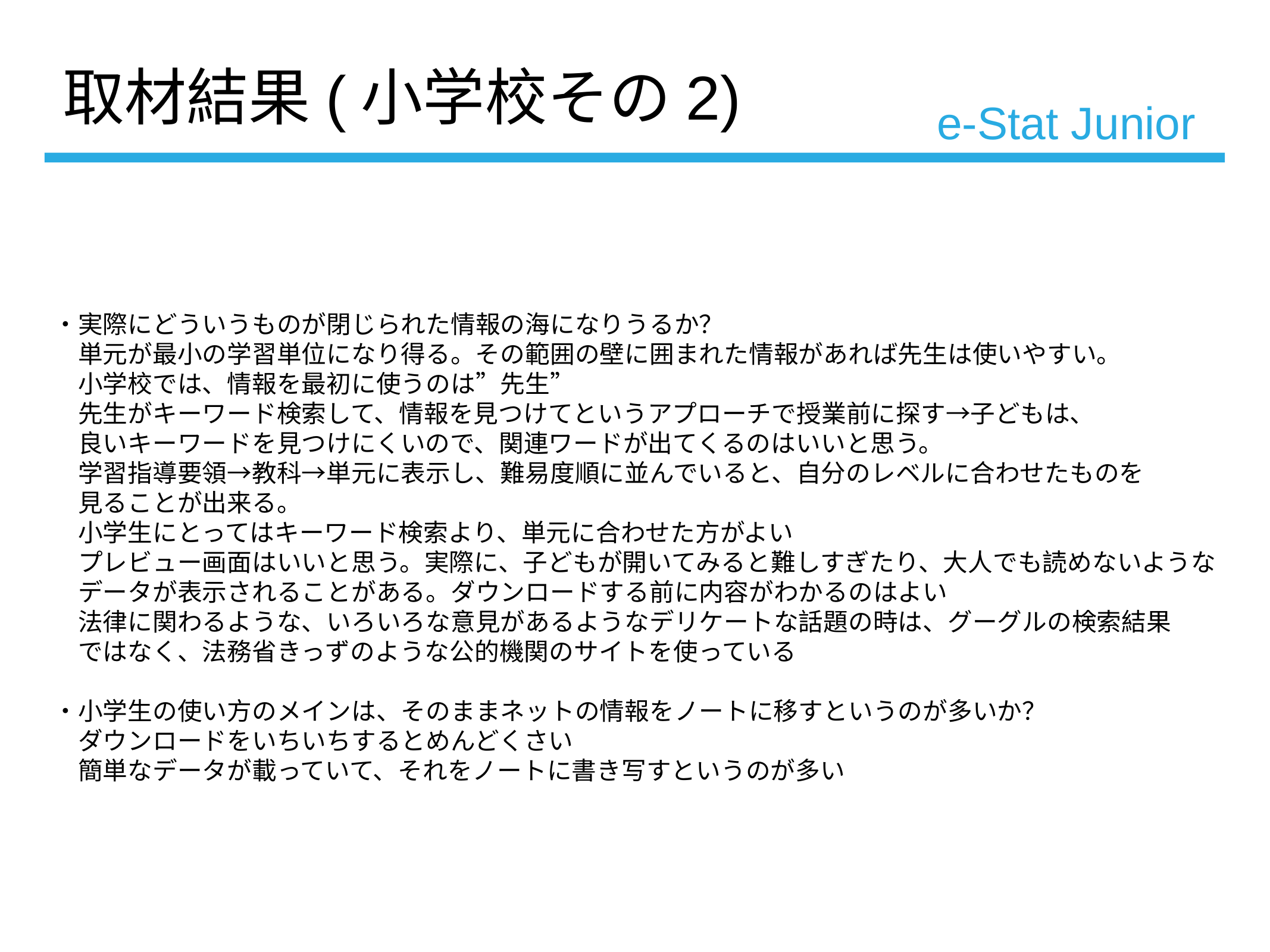

取材結果(小学校その2)
# e-Stat Junior

・実際にどういうものが閉じられた情報の海になりうるか？
　単元が最小の学習単位になり得る。その範囲の壁に囲まれた情報があれば先生は使いやすい。
　小学校では、情報を最初に使うのは”先生”
　先生がキーワード検索して、情報を見つけてというアプローチで授業前に探す→子どもは、
　良いキーワードを見つけにくいので、関連ワードが出てくるのはいいと思う。
　学習指導要領→教科→単元に表示し、難易度順に並んでいると、自分のレベルに合わせたものを
　見ることが出来る。
　小学生にとってはキーワード検索より、単元に合わせた方がよい
　プレビュー画面はいいと思う。実際に、子どもが開いてみると難しすぎたり、大人でも読めないような
　データが表示されることがある。ダウンロードする前に内容がわかるのはよい
　法律に関わるような、いろいろな意見があるようなデリケートな話題の時は、グーグルの検索結果
　ではなく、法務省きっずのような公的機関のサイトを使っている

・小学生の使い方のメインは、そのままネットの情報をノートに移すというのが多いか？
　ダウンロードをいちいちするとめんどくさい
　簡単なデータが載っていて、それをノートに書き写すというのが多い